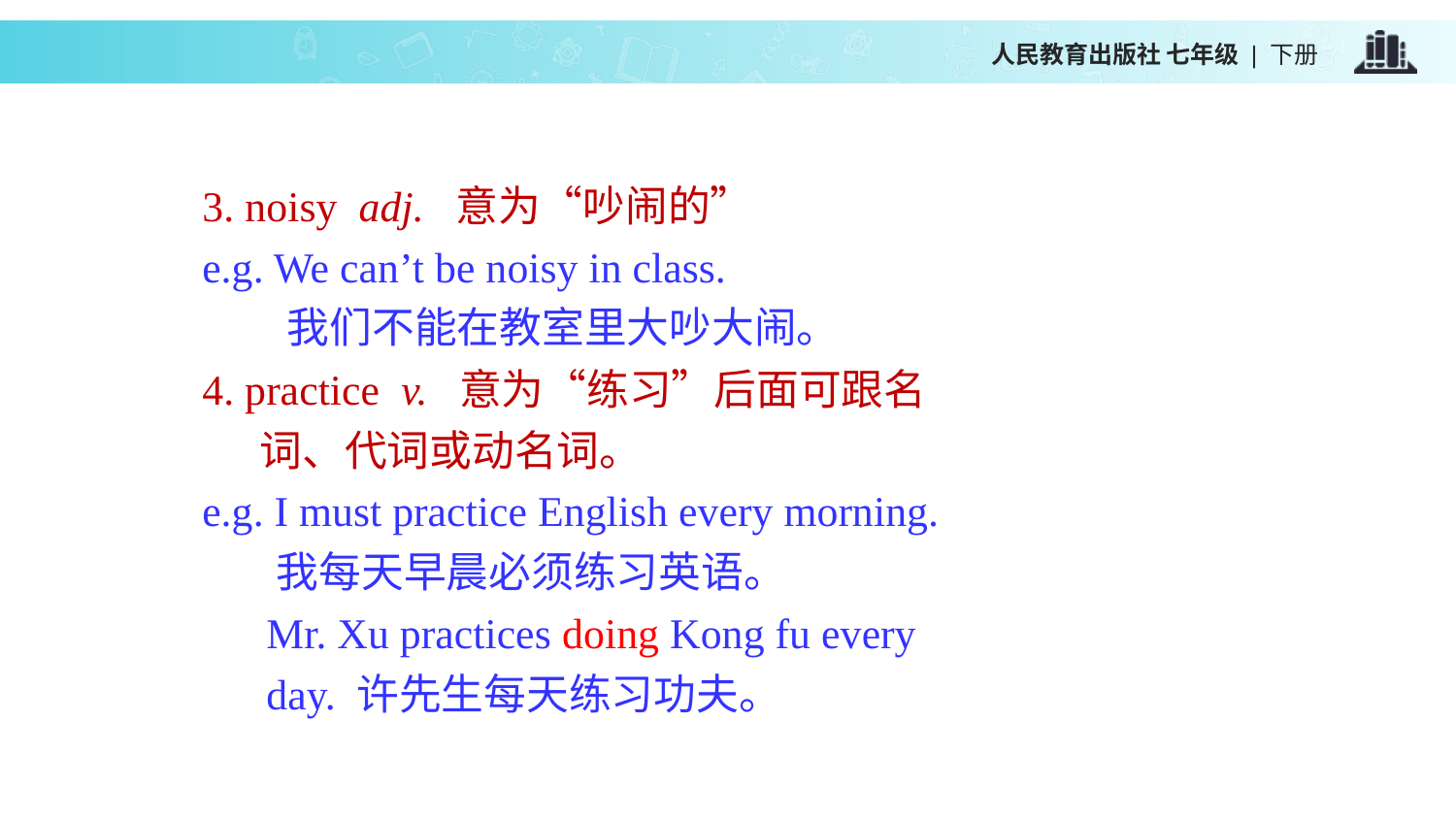

3. noisy  adj.  意为“吵闹的”
e.g. We can’t be noisy in class.
       我们不能在教室里大吵大闹。
4. practice  v.  意为“练习”后面可跟名
     词、代词或动名词。
e.g. I must practice English every morning.
      我每天早晨必须练习英语。
      Mr. Xu practices doing Kong fu every
      day. 许先生每天练习功夫。